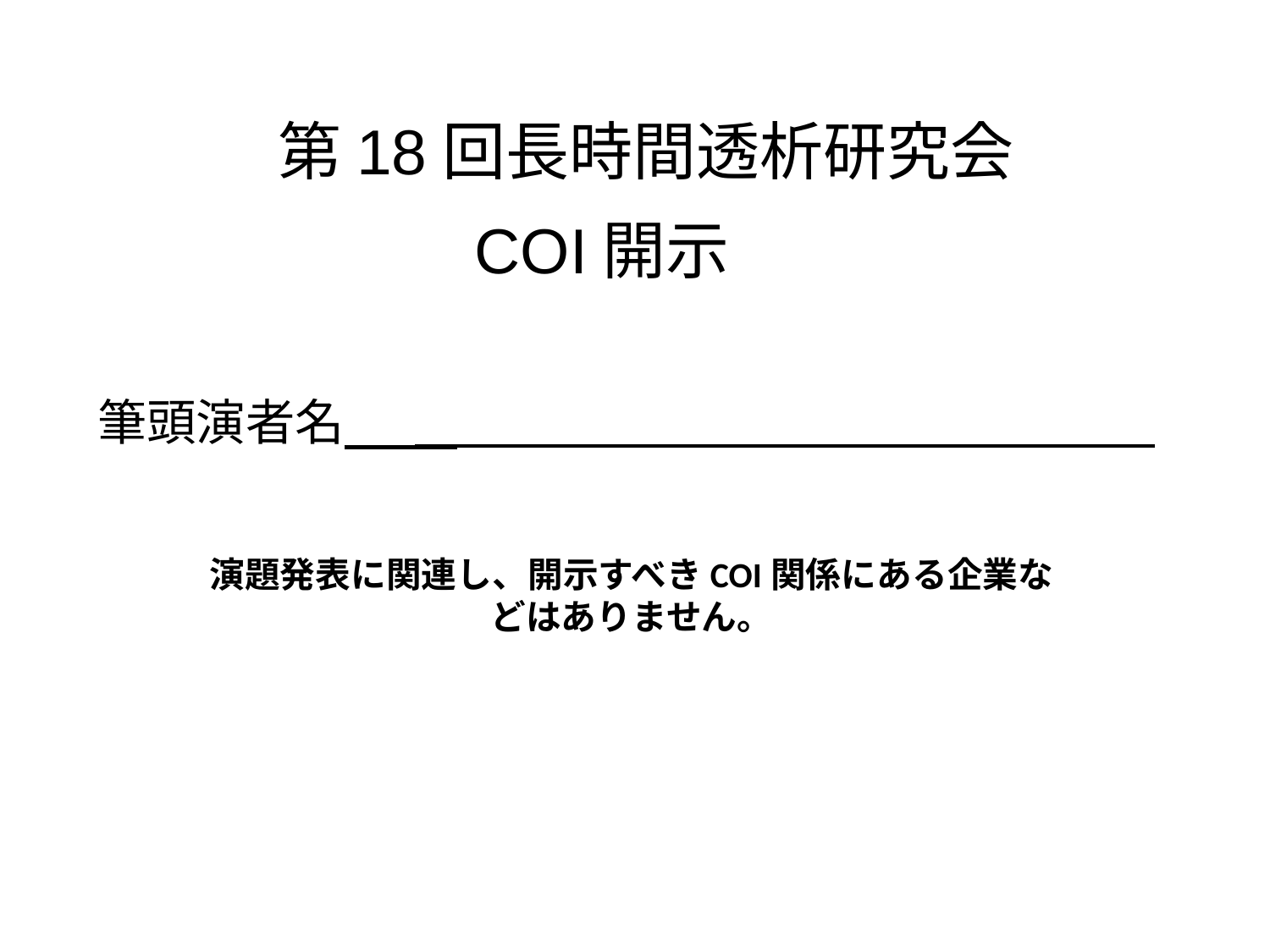

第18回長時間透析研究会
COI開示
# 筆頭演者名
演題発表に関連し、開示すべきCOI関係にある企業などはありません。